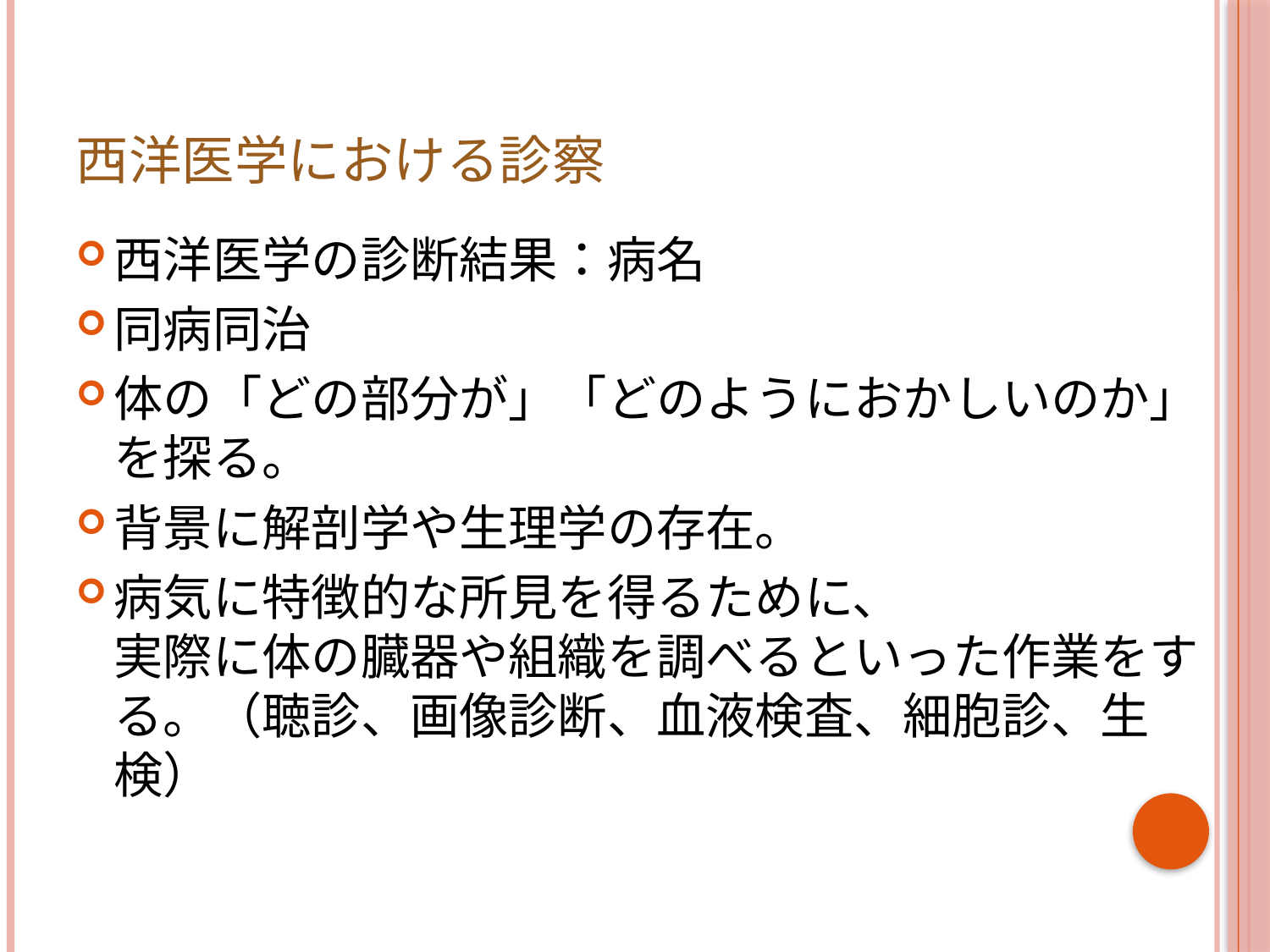

# 西洋医学における診察
西洋医学の診断結果：病名
同病同治
体の「どの部分が」「どのようにおかしいのか」を探る。
背景に解剖学や生理学の存在。
病気に特徴的な所見を得るために、                            実際に体の臓器や組織を調べるといった作業をする。（聴診、画像診断、血液検査、細胞診、生検）